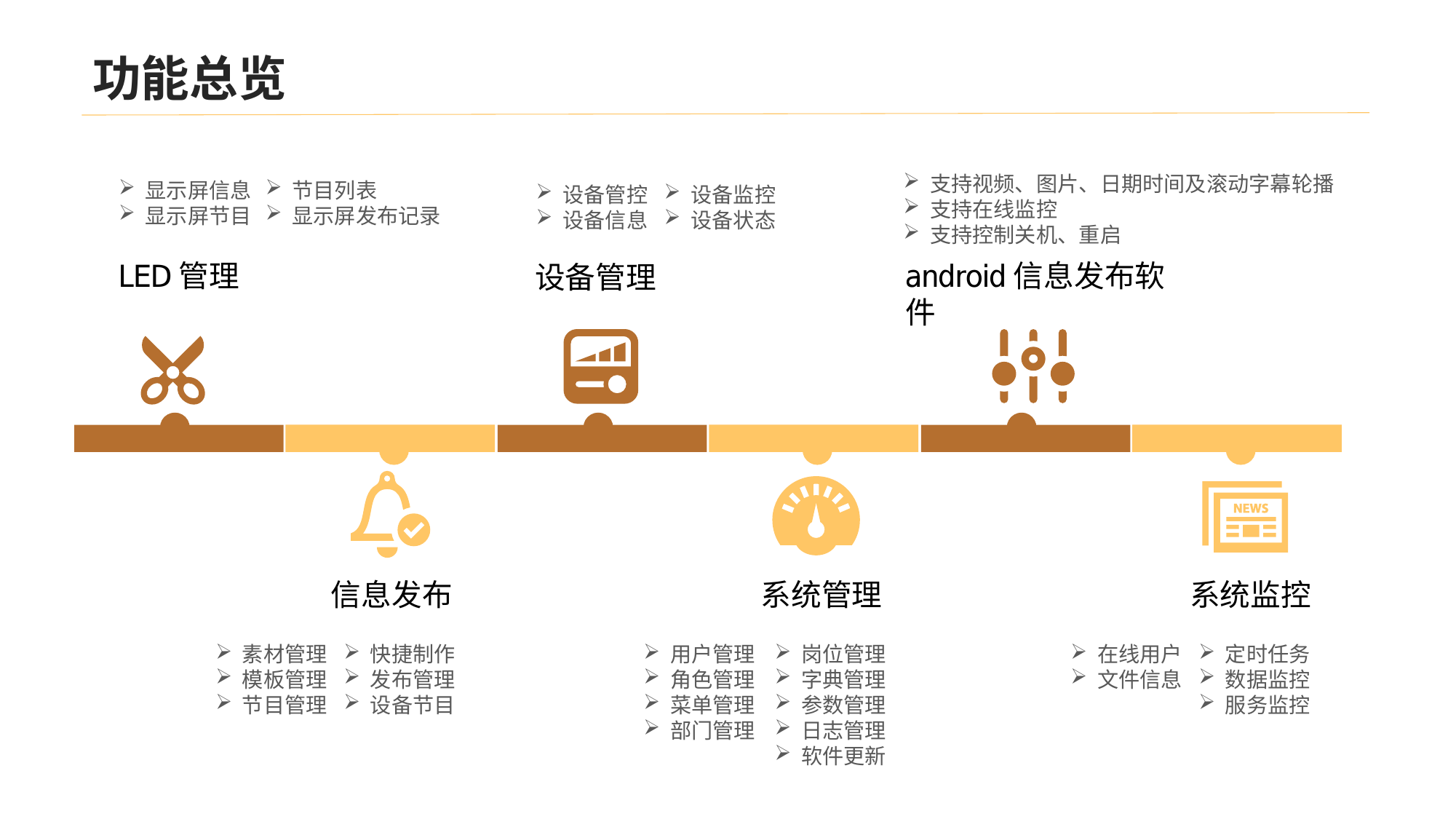

功能总览
 支持视频、图片、日期时间及滚动字幕轮播
 支持在线监控
 支持控制关机、重启
 显示屏信息
 显示屏节目
 节目列表
 显示屏发布记录
 设备管控
 设备信息
 设备监控
 设备状态
LED管理
android信息发布软件
设备管理

信息发布
系统管理
系统监控
 素材管理
 模板管理
 节目管理
 快捷制作
 发布管理
 设备节目
 用户管理
 角色管理
 菜单管理
 部门管理
 岗位管理
 字典管理
 参数管理
 日志管理
 软件更新
 在线用户
 文件信息
 定时任务
 数据监控
 服务监控